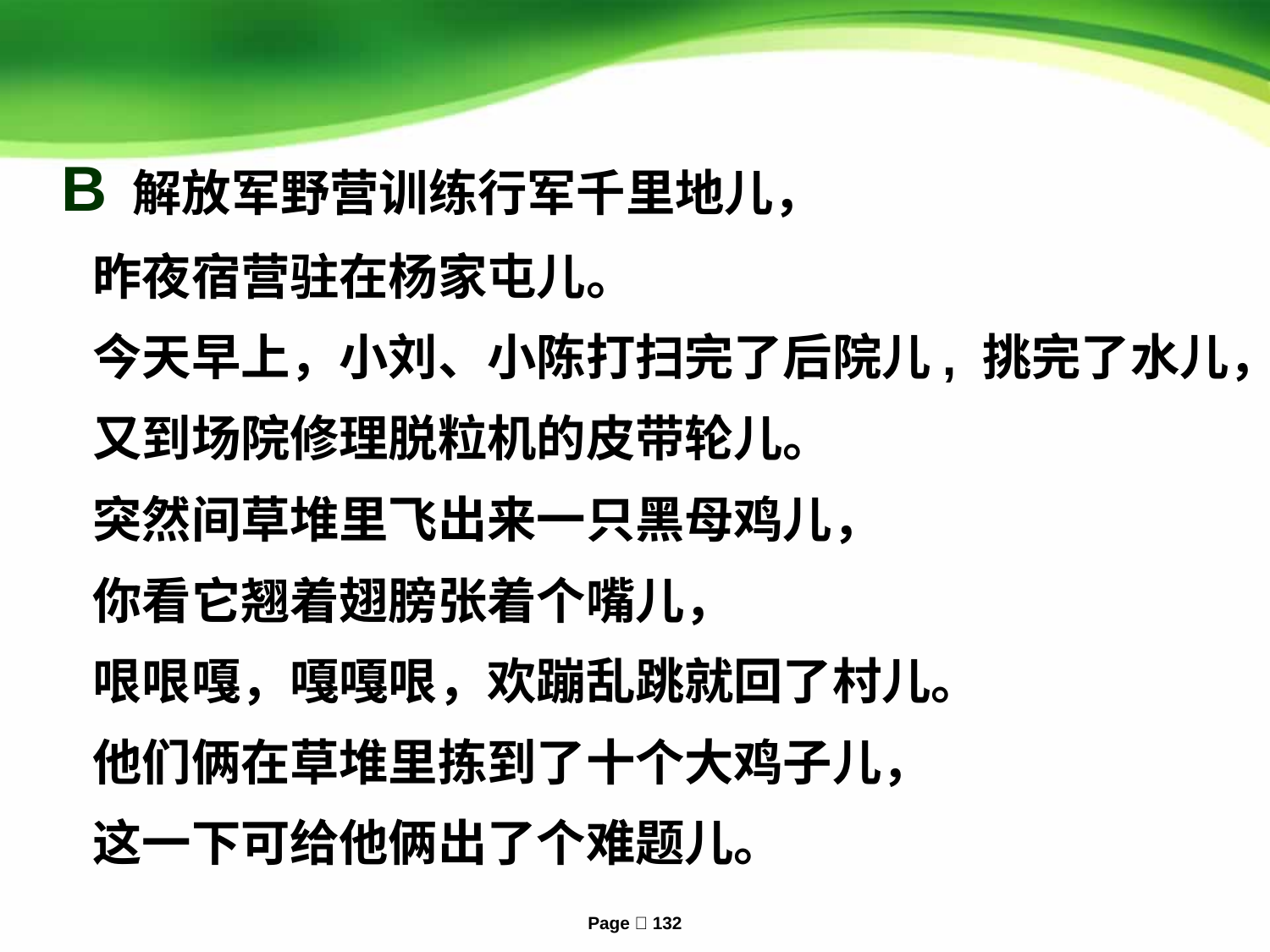

B 解放军野营训练行军千里地儿，
   昨夜宿营驻在杨家屯儿。
   今天早上，小刘、小陈打扫完了后院儿, 挑完了水儿，
   又到场院修理脱粒机的皮带轮儿。
   突然间草堆里飞出来一只黑母鸡儿，
   你看它翘着翅膀张着个嘴儿，
   哏哏嘎，嘎嘎哏，欢蹦乱跳就回了村儿。
   他们俩在草堆里拣到了十个大鸡子儿，
   这一下可给他俩出了个难题儿。